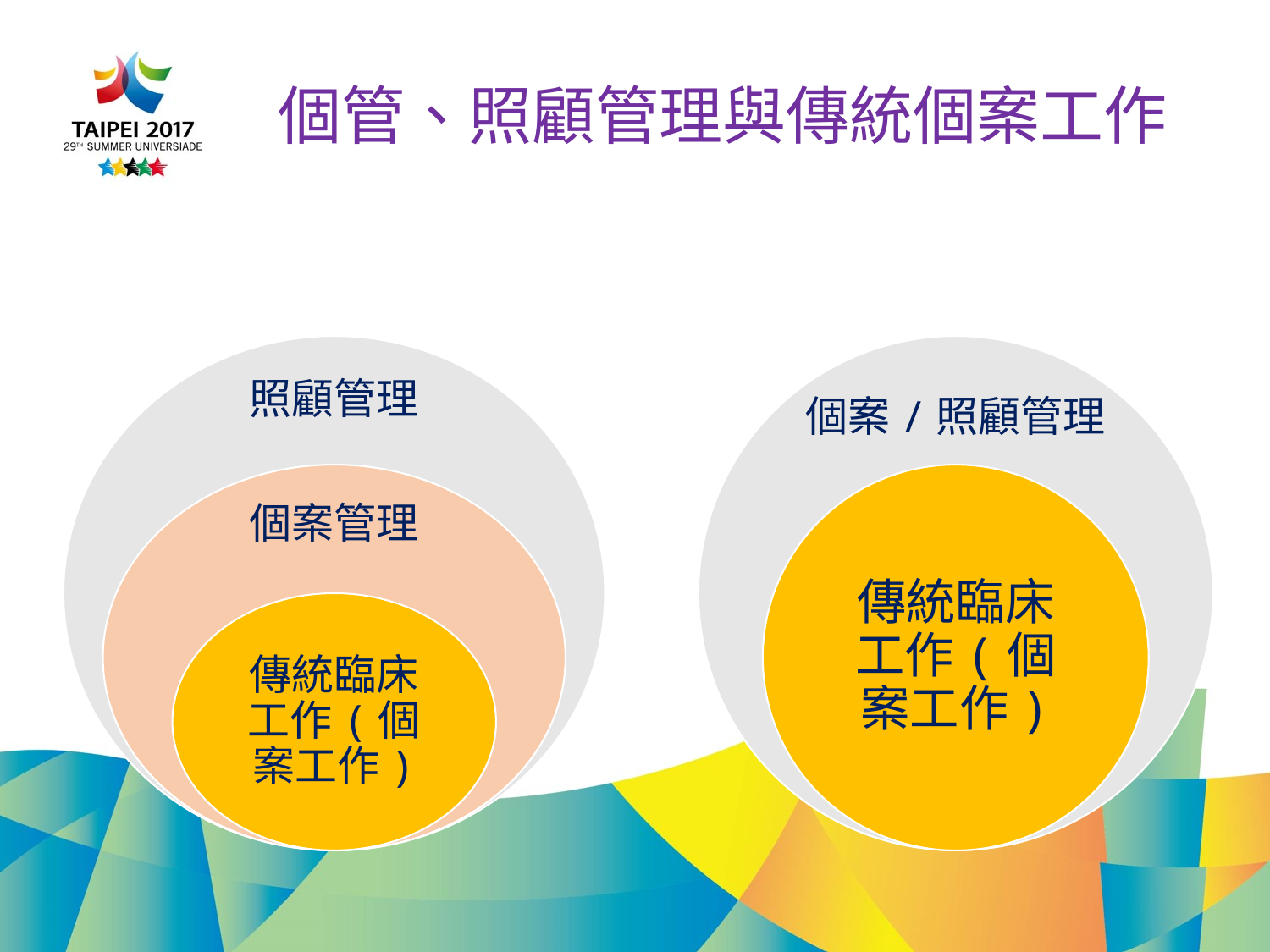

個管、照顧管理與傳統個案工作
照顧管理
個案管理
傳統臨床工作(個案工作)
個案/照顧管理
傳統臨床工作(個案工作)